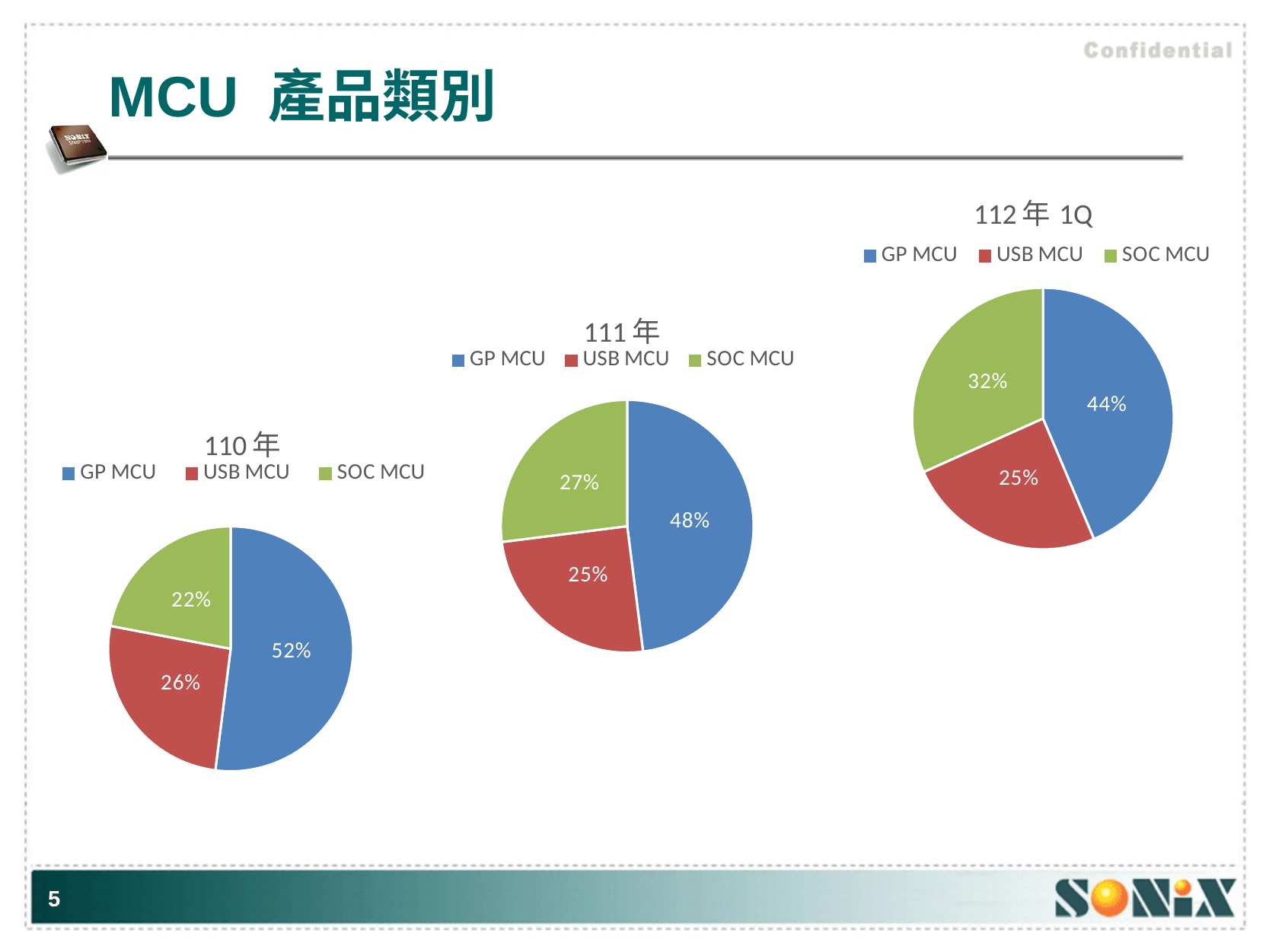

# MCU 產品類別

### Chart: 112年1Q

| Category | 112年1Q |
|---|---|
| GP MCU | 97692867.0 |
| USB MCU | 55212486.0 |
| SOC MCU | 70992593.0 |

### Chart: 111年

| Category | 2022 |
|---|---|
| GP MCU | 48.0 |
| USB MCU | 25.0 |
| SOC MCU | 27.0 |

### Chart: 109年

| Category |
|---|

### Chart: 110年

| Category | 2021 1~9月 |
|---|---|
| GP MCU | 52.0 |
| USB MCU | 26.0 |
| SOC MCU | 22.0 |